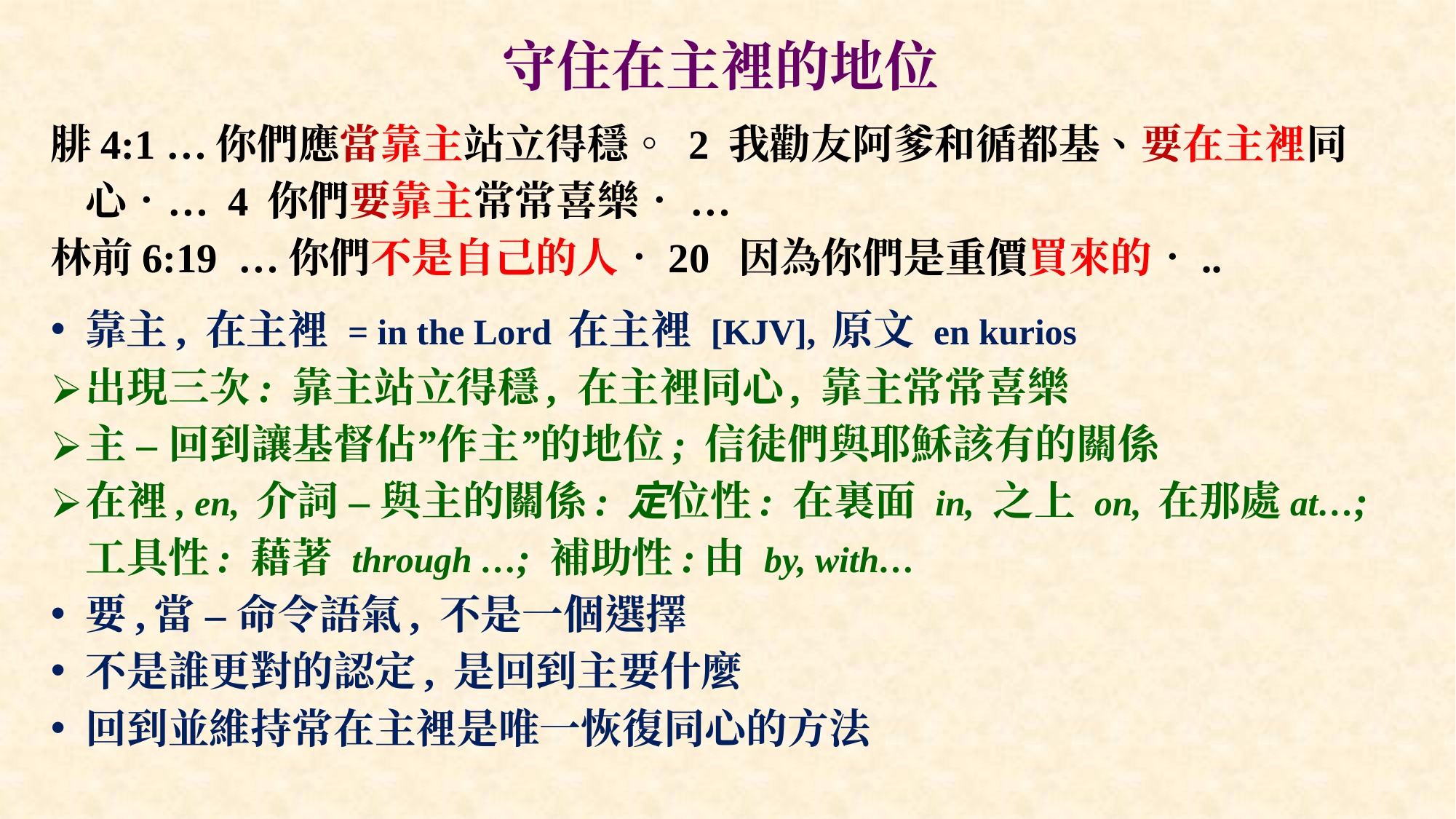

# 守住在主裡的地位
腓4:1 …你們應當靠主站立得穩。 2 我勸友阿爹和循都基、要在主裡同心．… 4 你們要靠主常常喜樂． …
林前6:19  …你們不是自己的人．20  因為你們是重價買來的．..
靠主, 在主裡 = in the Lord 在主裡 [KJV], 原文 en kurios
出現三次: 靠主站立得穩, 在主裡同心, 靠主常常喜樂
主 – 回到讓基督佔”作主”的地位; 信徒們與耶穌該有的關係
在裡, en, 介詞 – 與主的關係: 定位性: 在裏面 in, 之上 on, 在那處at…; 工具性: 藉著 through …; 補助性:由 by, with…
要,當 – 命令語氣, 不是一個選擇
不是誰更對的認定, 是回到主要什麼
回到並維持常在主裡是唯一恢復同心的方法